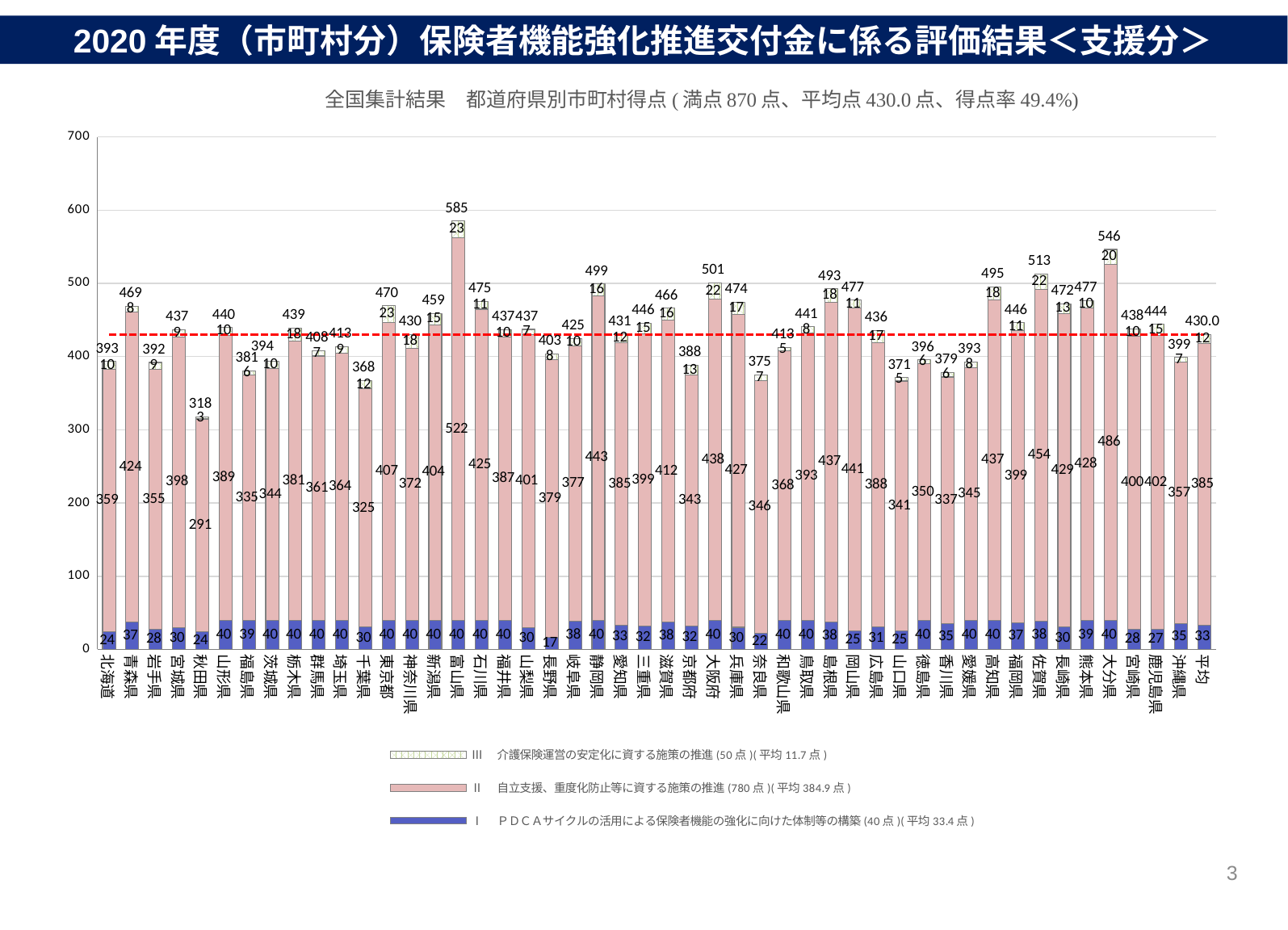

2020年度（市町村分）保険者機能強化推進交付金に係る評価結果＜支援分＞

### Chart

| Category | Ⅰ　ＰＤＣＡサイクルの活用による保険者機能の強化に向けた体制等の構築(40点)(平均33.4点) | Ⅱ　自立支援、重度化防止等に資する施策の推進(780点)(平均384.9点) | Ⅲ　介護保険運営の安定化に資する施策の推進(50点)(平均11.7点) | 合計 | 平均 |
|---|---|---|---|---|---|
| 北海道 | 23.687150837988828 | 359.3631284916201 | 10.223463687150838 | 393.2737430167598 | 430.0057438253877 |
| 青森県 | 37.0 | 423.675 | 8.25 | 468.925 | 430.0057438253877 |
| 岩手県 | 27.87878787878788 | 354.75757575757575 | 9.393939393939394 | 392.030303030303 | 430.0057438253877 |
| 宮城県 | 29.714285714285715 | 397.54285714285714 | 9.428571428571429 | 436.6857142857143 | 430.0057438253877 |
| 秋田県 | 24.0 | 290.84 | 3.2 | 318.04 | 430.0057438253877 |
| 山形県 | 40.0 | 389.42857142857144 | 10.285714285714286 | 439.7142857142857 | 430.0057438253877 |
| 福島県 | 39.32203389830509 | 335.4237288135593 | 6.101694915254237 | 380.8474576271187 | 430.0057438253877 |
| 茨城県 | 40.0 | 343.70454545454544 | 10.454545454545455 | 394.15909090909093 | 430.0057438253877 |
| 栃木県 | 40.0 | 380.8 | 18.0 | 438.8 | 430.0057438253877 |
| 群馬県 | 40.0 | 360.8 | 7.142857142857143 | 407.9428571428571 | 430.0057438253877 |
| 埼玉県 | 40.0 | 364.1587301587302 | 9.206349206349206 | 413.36507936507934 | 430.0057438253877 |
| 千葉県 | 30.37037037037037 | 325.4074074074074 | 11.851851851851851 | 367.6296296296296 | 430.0057438253877 |
| 東京都 | 40.0 | 406.51612903225805 | 23.06451612903226 | 469.5806451612903 | 430.0057438253877 |
| 神奈川県 | 40.0 | 371.7878787878788 | 18.484848484848484 | 430.27272727272725 | 430.0057438253877 |
| 新潟県 | 40.0 | 403.8 | 15.0 | 458.8 | 430.0057438253877 |
| 富山県 | 40.0 | 522.3333333333334 | 22.666666666666668 | 585.0 | 430.0057438253877 |
| 石川県 | 40.0 | 424.8421052631579 | 10.526315789473685 | 475.36842105263156 | 430.0057438253877 |
| 福井県 | 40.0 | 387.0 | 10.0 | 437.0 | 430.0057438253877 |
| 山梨県 | 29.62962962962963 | 400.9259259259259 | 6.666666666666667 | 437.22222222222223 | 430.0057438253877 |
| 長野県 | 16.623376623376622 | 378.9220779220779 | 7.922077922077922 | 403.46753246753246 | 430.0057438253877 |
| 岐阜県 | 38.095238095238095 | 376.9047619047619 | 10.0 | 425.0 | 430.0057438253877 |
| 静岡県 | 40.0 | 443.25714285714287 | 16.0 | 499.25714285714287 | 430.0057438253877 |
| 愛知県 | 33.333333333333336 | 385.1666666666667 | 12.407407407407407 | 430.9074074074074 | 430.0057438253877 |
| 三重県 | 31.724137931034484 | 398.9655172413793 | 14.827586206896552 | 445.51724137931035 | 430.0057438253877 |
| 滋賀県 | 37.89473684210526 | 411.8421052631579 | 16.31578947368421 | 466.05263157894734 | 430.0057438253877 |
| 京都府 | 32.30769230769231 | 342.5769230769231 | 13.461538461538462 | 388.34615384615387 | 430.0057438253877 |
| 大阪府 | 40.0 | 438.1860465116279 | 22.325581395348838 | 500.51162790697674 | 430.0057438253877 |
| 兵庫県 | 30.24390243902439 | 427.219512195122 | 16.829268292682926 | 474.2926829268293 | 430.0057438253877 |
| 奈良県 | 21.53846153846154 | 346.05128205128204 | 7.17948717948718 | 374.7692307692308 | 430.0057438253877 |
| 和歌山県 | 40.0 | 367.56666666666666 | 5.0 | 412.56666666666666 | 430.0057438253877 |
| 鳥取県 | 40.0 | 392.6842105263158 | 7.894736842105263 | 440.57894736842104 | 430.0057438253877 |
| 島根県 | 37.89473684210526 | 436.7368421052632 | 17.894736842105264 | 492.5263157894737 | 430.0057438253877 |
| 岡山県 | 25.185185185185187 | 440.8888888888889 | 11.11111111111111 | 477.18518518518516 | 430.0057438253877 |
| 広島県 | 31.304347826086957 | 387.69565217391306 | 16.956521739130434 | 435.95652173913044 | 430.0057438253877 |
| 山口県 | 25.263157894736842 | 341.42105263157896 | 4.7368421052631575 | 371.42105263157896 | 430.0057438253877 |
| 徳島県 | 40.0 | 349.875 | 5.833333333333333 | 395.7083333333333 | 430.0057438253877 |
| 香川県 | 35.294117647058826 | 336.8235294117647 | 6.470588235294118 | 378.5882352941176 | 430.0057438253877 |
| 愛媛県 | 40.0 | 345.0 | 7.5 | 392.5 | 430.0057438253877 |
| 高知県 | 40.0 | 437.1470588235294 | 17.941176470588236 | 495.0882352941176 | 430.0057438253877 |
| 福岡県 | 36.666666666666664 | 398.95 | 10.5 | 446.1166666666667 | 430.0057438253877 |
| 佐賀県 | 38.0 | 453.6 | 21.5 | 513.1 | 430.0057438253877 |
| 長崎県 | 30.476190476190474 | 428.5238095238095 | 13.333333333333334 | 472.3333333333333 | 430.0057438253877 |
| 熊本県 | 39.111111111111114 | 427.64444444444445 | 9.777777777777779 | 476.53333333333336 | 430.0057438253877 |
| 大分県 | 40.0 | 486.3888888888889 | 20.0 | 546.3888888888889 | 430.0057438253877 |
| 宮崎県 | 27.692307692307693 | 400.34615384615387 | 9.615384615384615 | 437.65384615384613 | 430.0057438253877 |
| 鹿児島県 | 26.976744186046513 | 402.13953488372096 | 14.883720930232558 | 444.0 | 430.0057438253877 |
| 沖縄県 | 35.1219512195122 | 357.0243902439024 | 6.585365853658536 | 398.7317073170732 | 430.0057438253877 |
| 平均 | 33.4290637564618 | 384.87650775416427 | 11.700172314761632 | 430.0057438253877 | 430.0057438253877 |
3